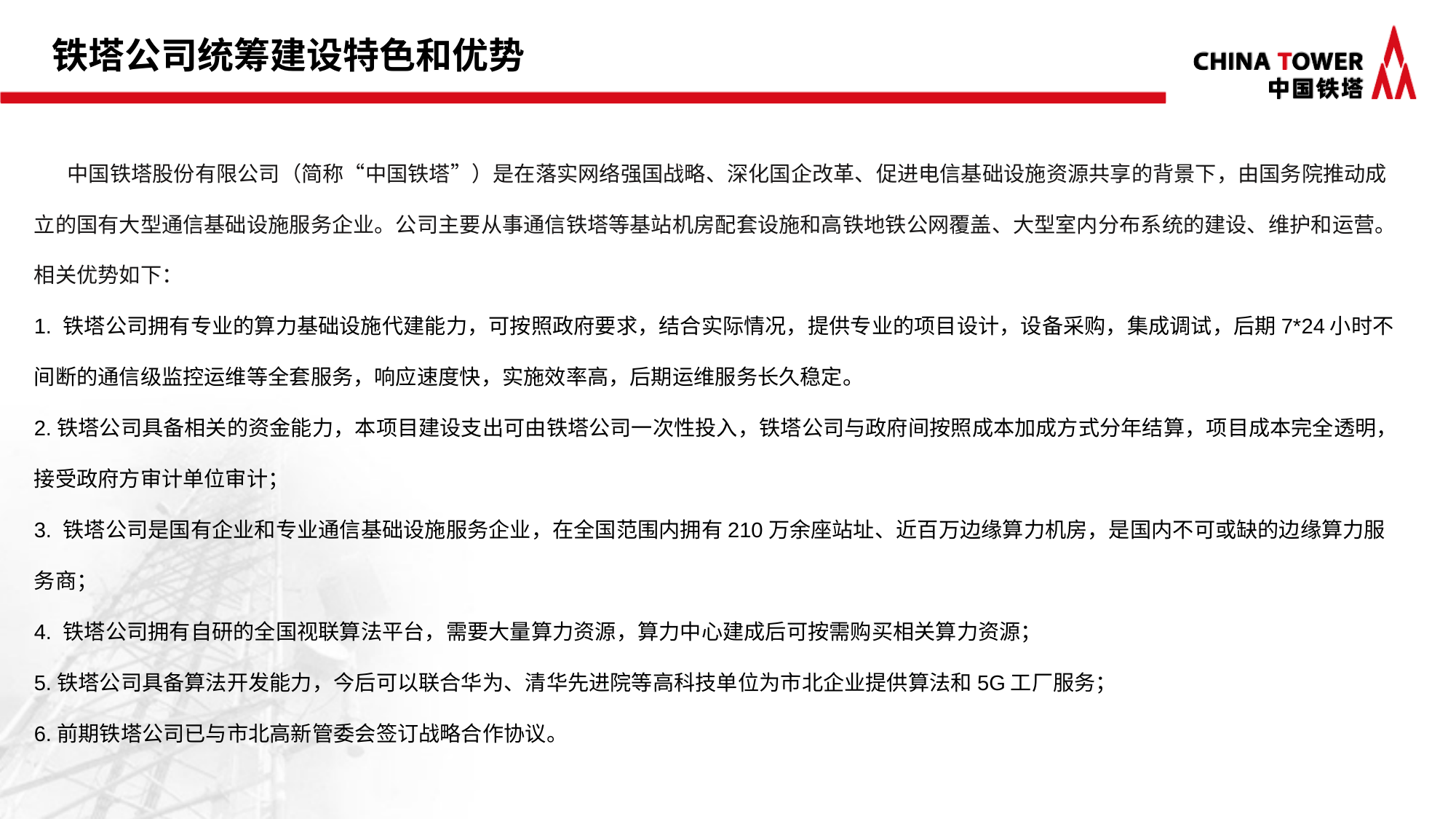

铁塔公司统筹建设特色和优势
      中国铁塔股份有限公司（简称“中国铁塔”）是在落实网络强国战略、深化国企改革、促进电信基础设施资源共享的背景下，由国务院推动成立的国有大型通信基础设施服务企业。公司主要从事通信铁塔等基站机房配套设施和高铁地铁公网覆盖、大型室内分布系统的建设、维护和运营。相关优势如下：
1. 铁塔公司拥有专业的算力基础设施代建能力，可按照政府要求，结合实际情况，提供专业的项目设计，设备采购，集成调试，后期7*24小时不间断的通信级监控运维等全套服务，响应速度快，实施效率高，后期运维服务长久稳定。
2.铁塔公司具备相关的资金能力，本项目建设支出可由铁塔公司一次性投入，铁塔公司与政府间按照成本加成方式分年结算，项目成本完全透明，接受政府方审计单位审计；
3. 铁塔公司是国有企业和专业通信基础设施服务企业，在全国范围内拥有210万余座站址、近百万边缘算力机房，是国内不可或缺的边缘算力服务商；
4. 铁塔公司拥有自研的全国视联算法平台，需要大量算力资源，算力中心建成后可按需购买相关算力资源；
5.铁塔公司具备算法开发能力，今后可以联合华为、清华先进院等高科技单位为市北企业提供算法和5G工厂服务；
6.前期铁塔公司已与市北高新管委会签订战略合作协议。